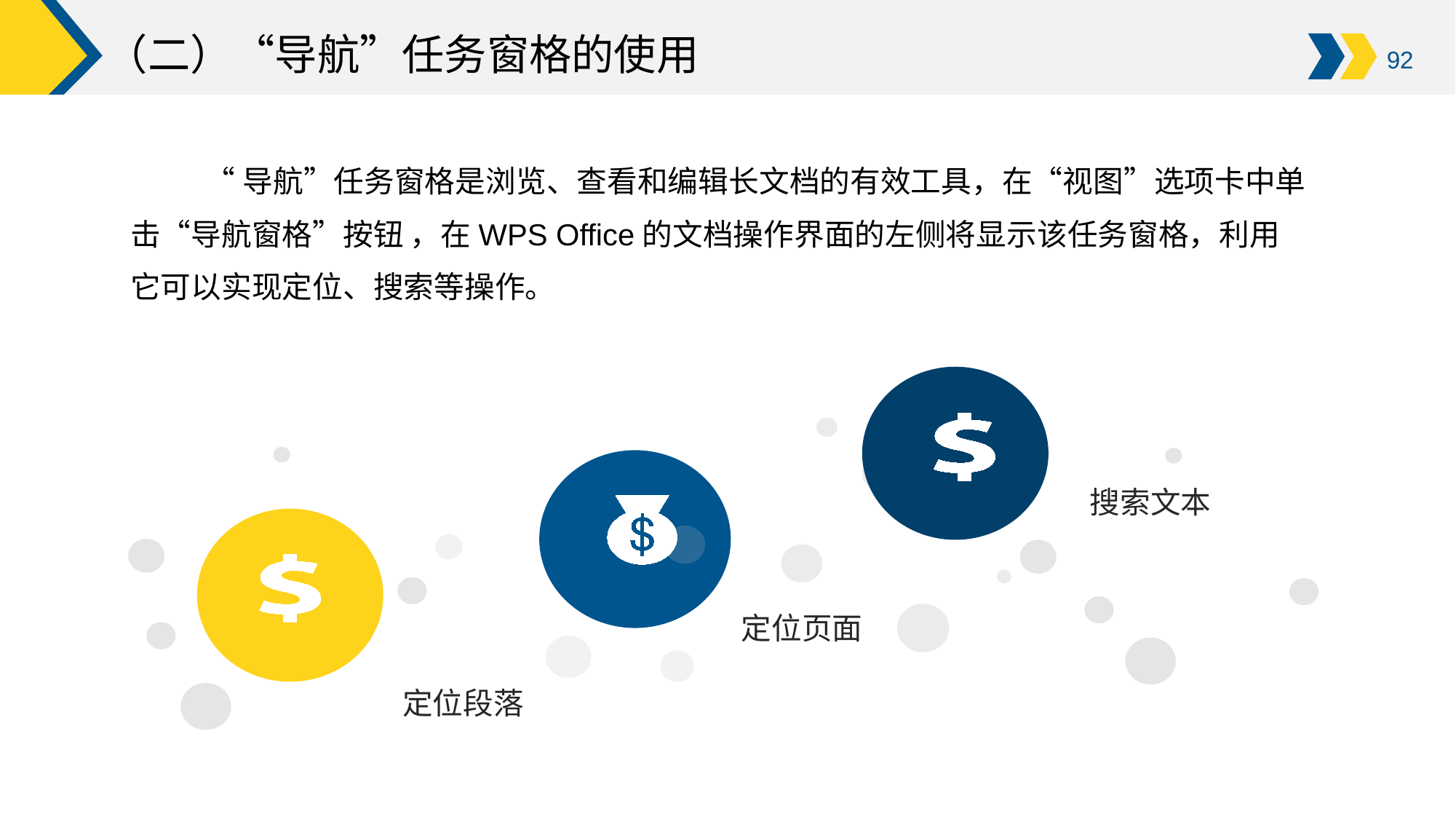

# （二）“导航”任务窗格的使用
2．未来新一代计算机芯片技术
“导航”任务窗格是浏览、查看和编辑长文档的有效工具，在“视图”选项卡中单击“导航窗格”按钮 ，在WPS Office的文档操作界面的左侧将显示该任务窗格，利用它可以实现定位、搜索等操作。

搜索文本

定位段落

定位页面